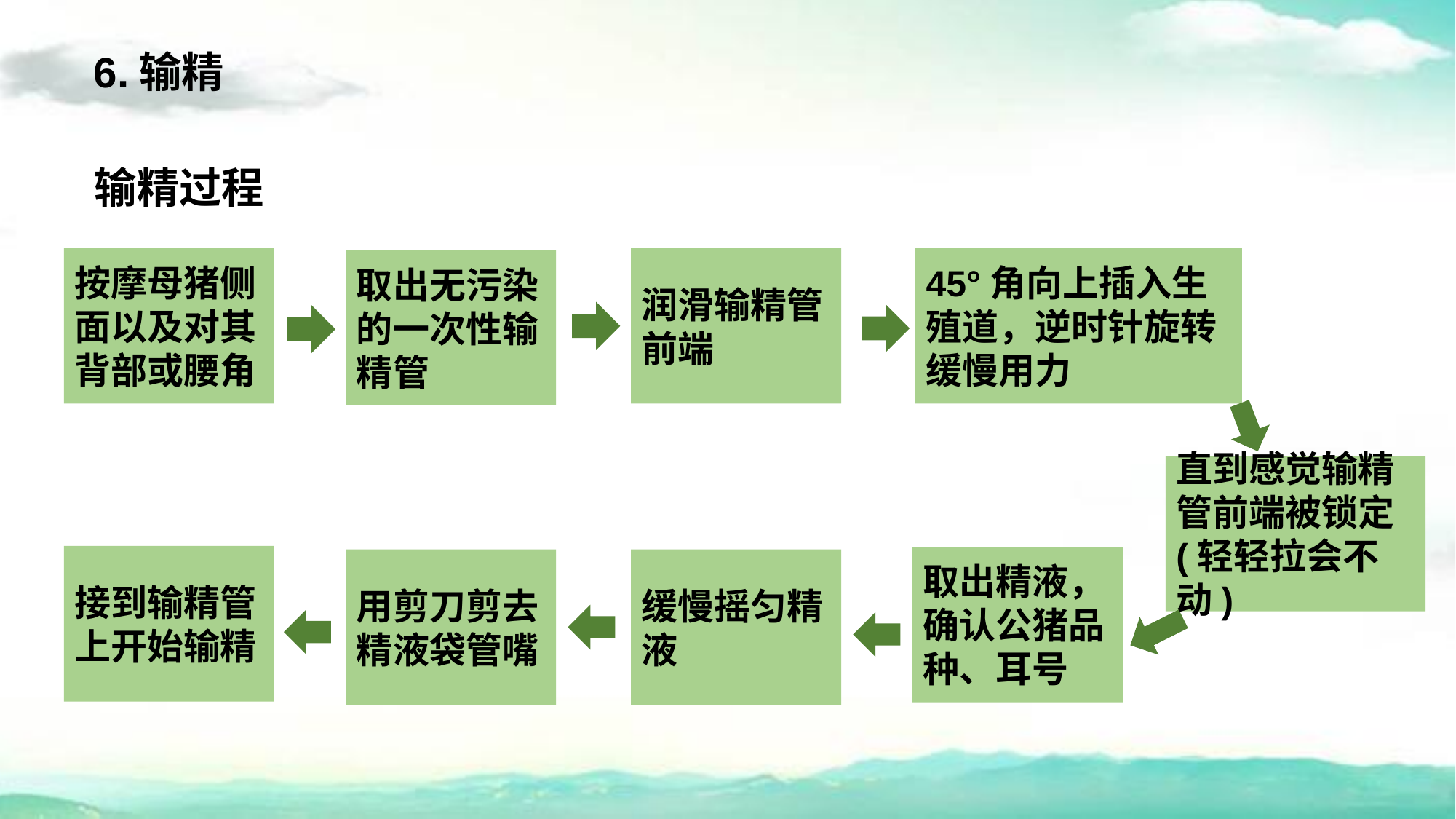

# 6.输精
输精过程
45°角向上插入生殖道，逆时针旋转缓慢用力
润滑输精管前端
按摩母猪侧面以及对其背部或腰角
取出无污染的一次性输精管

直到感觉输精管前端被锁定(轻轻拉会不动)
接到输精管上开始输精
取出精液，确认公猪品种、耳号
用剪刀剪去精液袋管嘴
缓慢摇匀精液